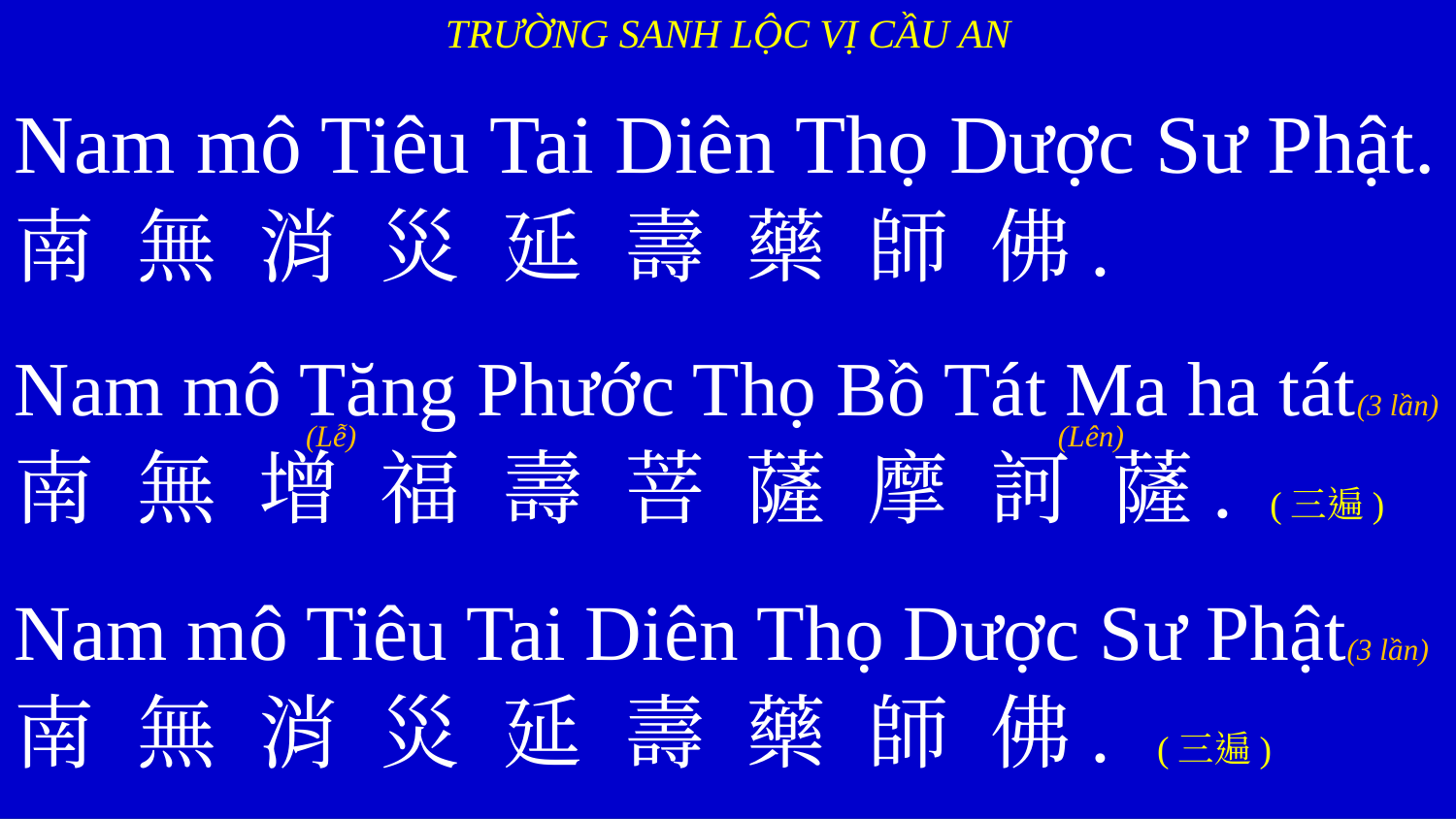

TRƯỜNG SANH LỘC VỊ CẦU AN

Nam mô Tiêu Tai Diên Thọ Dược Sư Phật.
南  無  消  災  延  壽  藥  師  佛.

Nam mô Tăng Phước Thọ Bồ Tát Ma ha tát(3 lần)
南  無  增  福  壽  菩  薩  摩  訶  薩.    (三遍)

Nam mô Tiêu Tai Diên Thọ Dược Sư Phật(3 lần)
南  無  消  災  延  壽  藥  師  佛.     (三遍)
(Lên)
(Lễ)